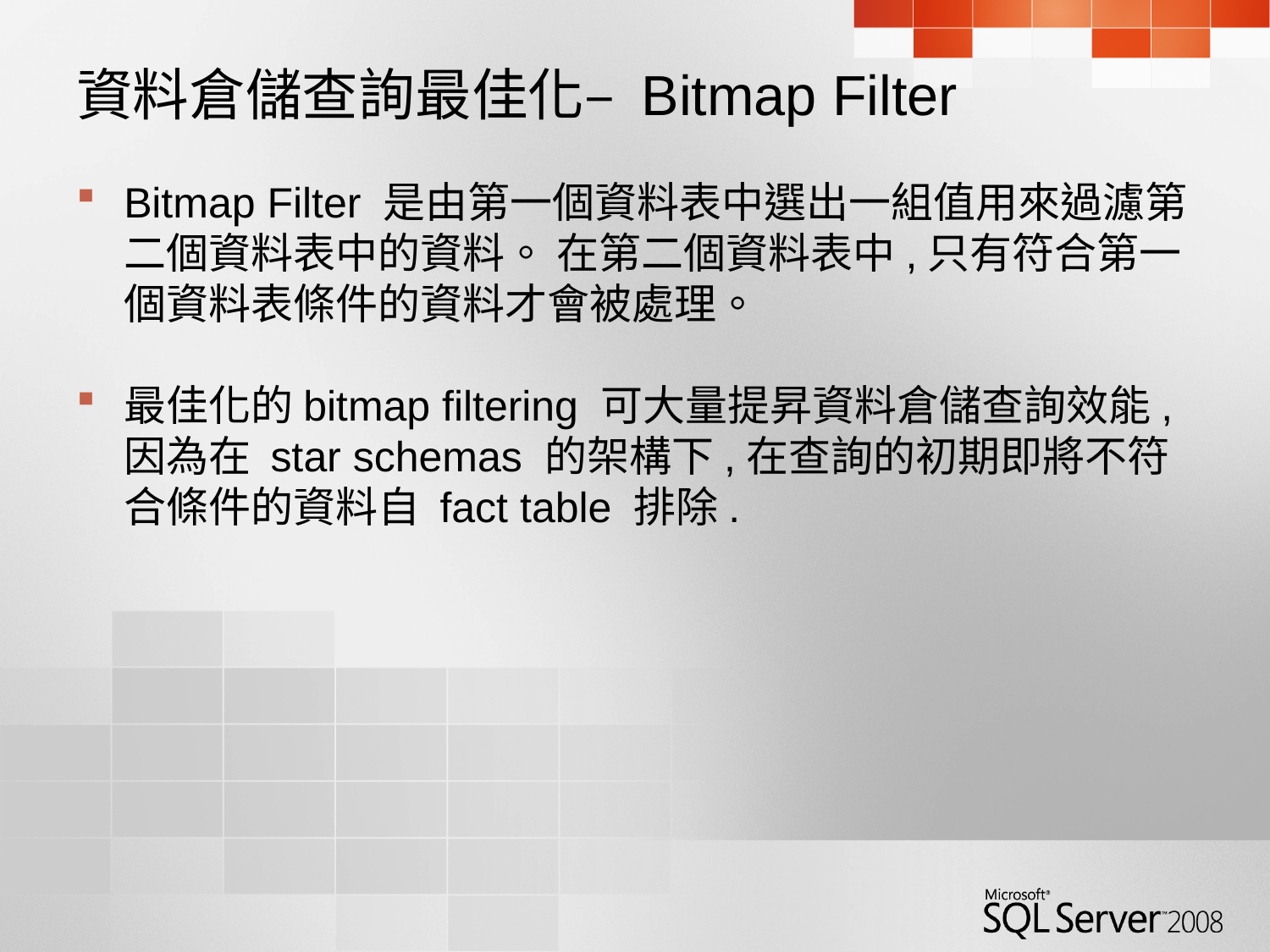

# 資料倉儲查詢最佳化– Bitmap Filter
Bitmap Filter 是由第一個資料表中選出一組值用來過濾第二個資料表中的資料。 在第二個資料表中,只有符合第一個資料表條件的資料才會被處理。

最佳化的bitmap filtering 可大量提昇資料倉儲查詢效能, 因為在 star schemas 的架構下,在查詢的初期即將不符合條件的資料自 fact table 排除.